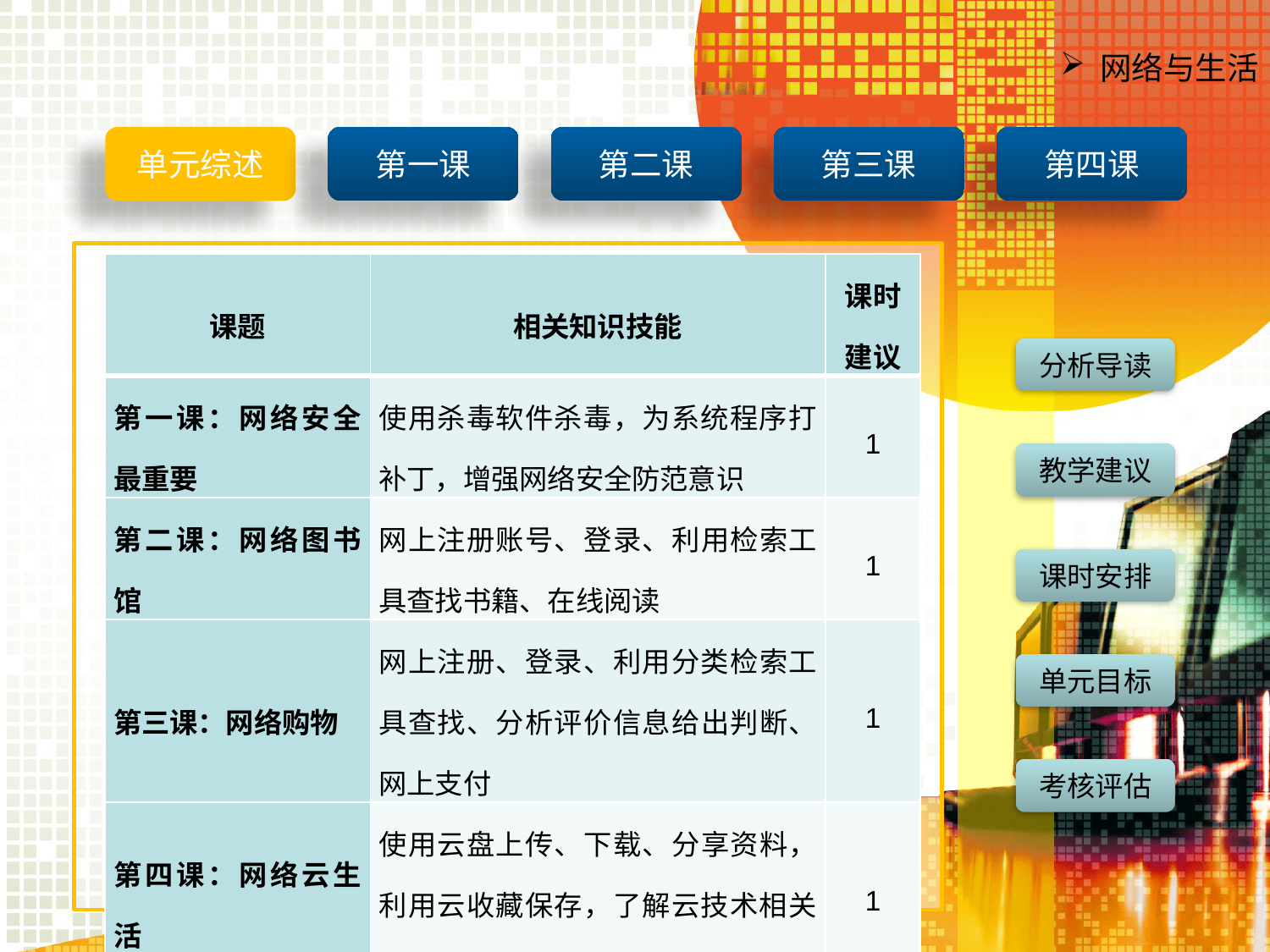

| 课题 | 相关知识技能 | 课时建议 |
| --- | --- | --- |
| 第一课：网络安全最重要 | 使用杀毒软件杀毒，为系统程序打补丁，增强网络安全防范意识 | 1 |
| 第二课：网络图书馆 | 网上注册账号、登录、利用检索工具查找书籍、在线阅读 | 1 |
| 第三课：网络购物 | 网上注册、登录、利用分类检索工具查找、分析评价信息给出判断、网上支付 | 1 |
| 第四课：网络云生活 | 使用云盘上传、下载、分享资料，利用云收藏保存，了解云技术相关知识 | 1 |